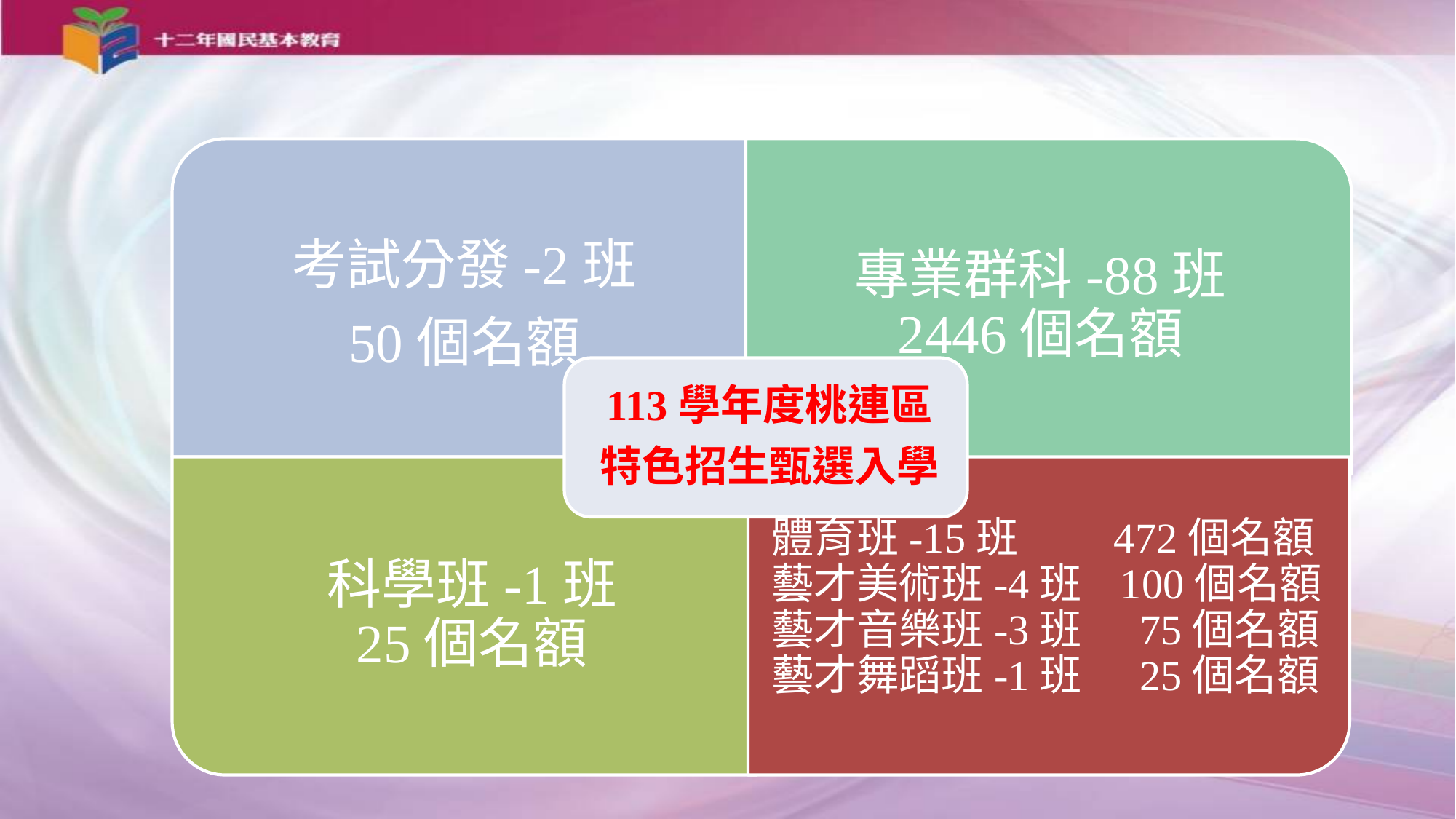

考試分發-2班
50個名額
專業群科-88班
2446個名額
科學班-1班
25個名額
體育班-15班         472個名額
藝才美術班-4班   100個名額
藝才音樂班-3班     75個名額
藝才舞蹈班-1班     25個名額
113學年度桃連區
特色招生甄選入學